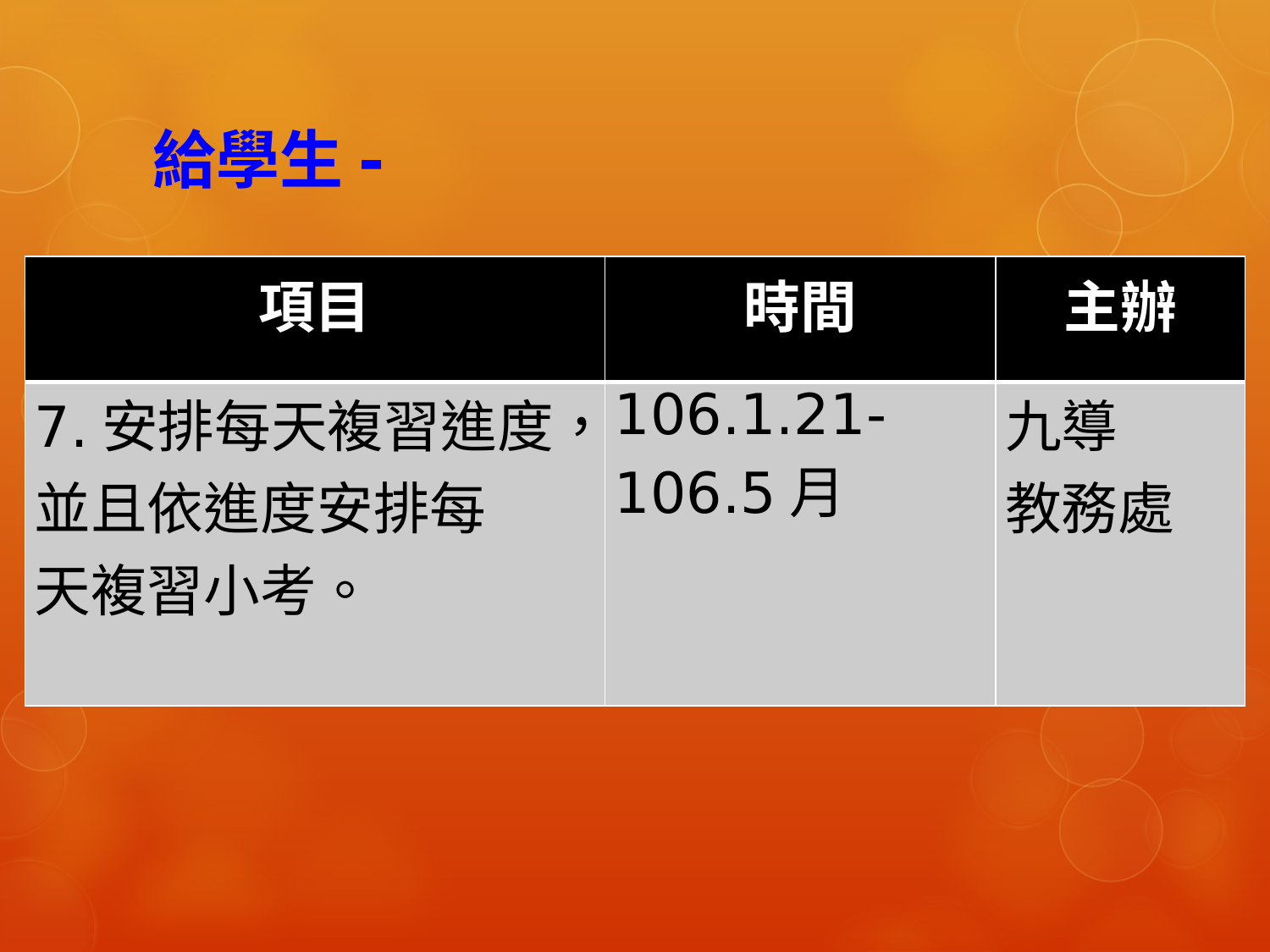

# 給學生-
| 項目 | 時間 | 主辦 |
| --- | --- | --- |
| 7.安排每天複習進度， 並且依進度安排每 天複習小考。 | 106.1.21-106.5月 | 九導 教務處 |